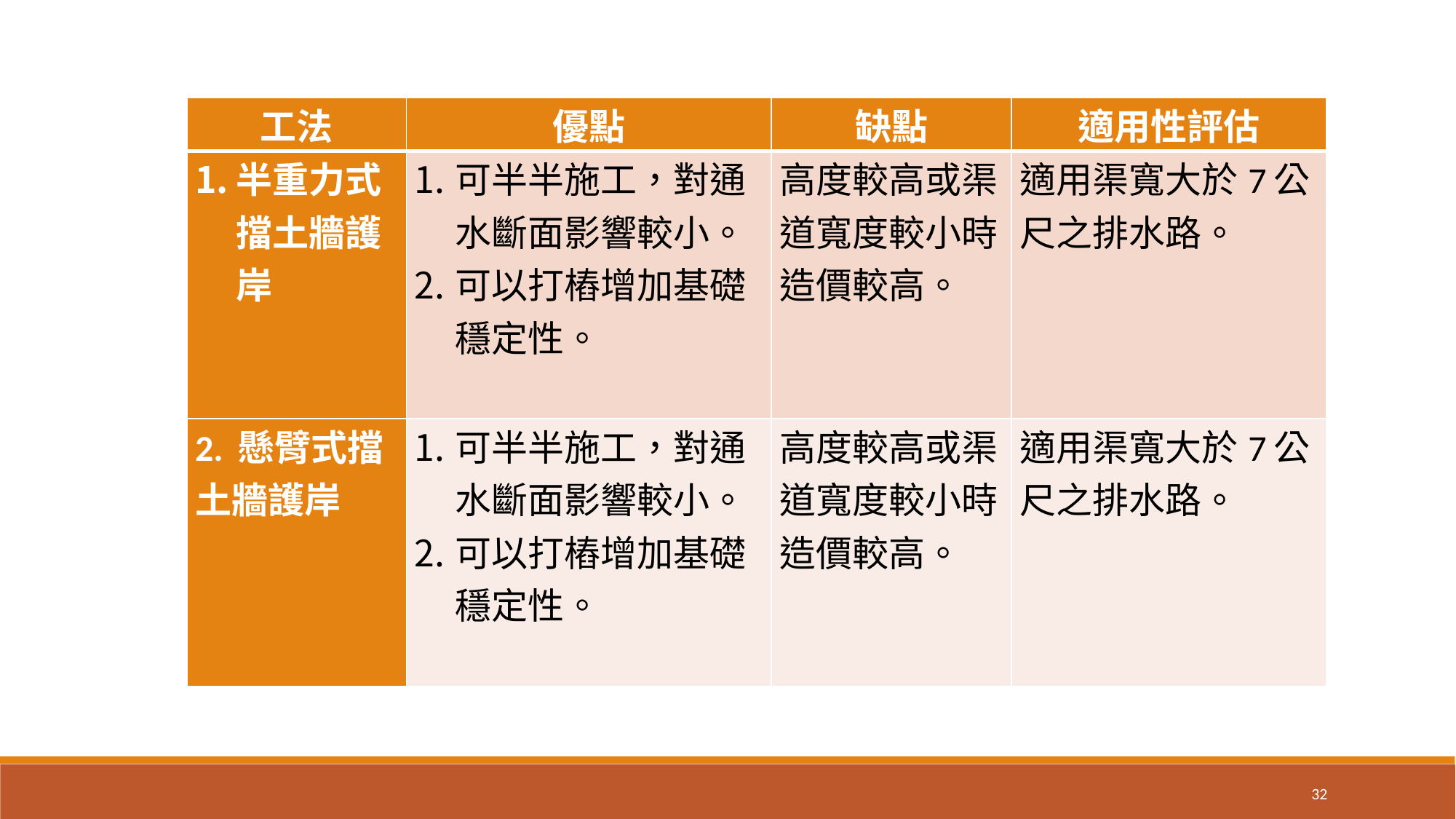

| 工法 | 優點 | 缺點 | 適用性評估 |
| --- | --- | --- | --- |
| 半重力式擋土牆護岸 | 可半半施工，對通水斷面影響較小。 可以打樁增加基礎穩定性。 | 高度較高或渠道寬度較小時，造價較高。 | 適用渠寬大於7公尺之排水路。 |
| 2. 懸臂式擋土牆護岸 | 可半半施工，對通水斷面影響較小。 可以打樁增加基礎穩定性。 | 高度較高或渠道寬度較小時，造價較高。 | 適用渠寬大於7公尺之排水路。 |
32